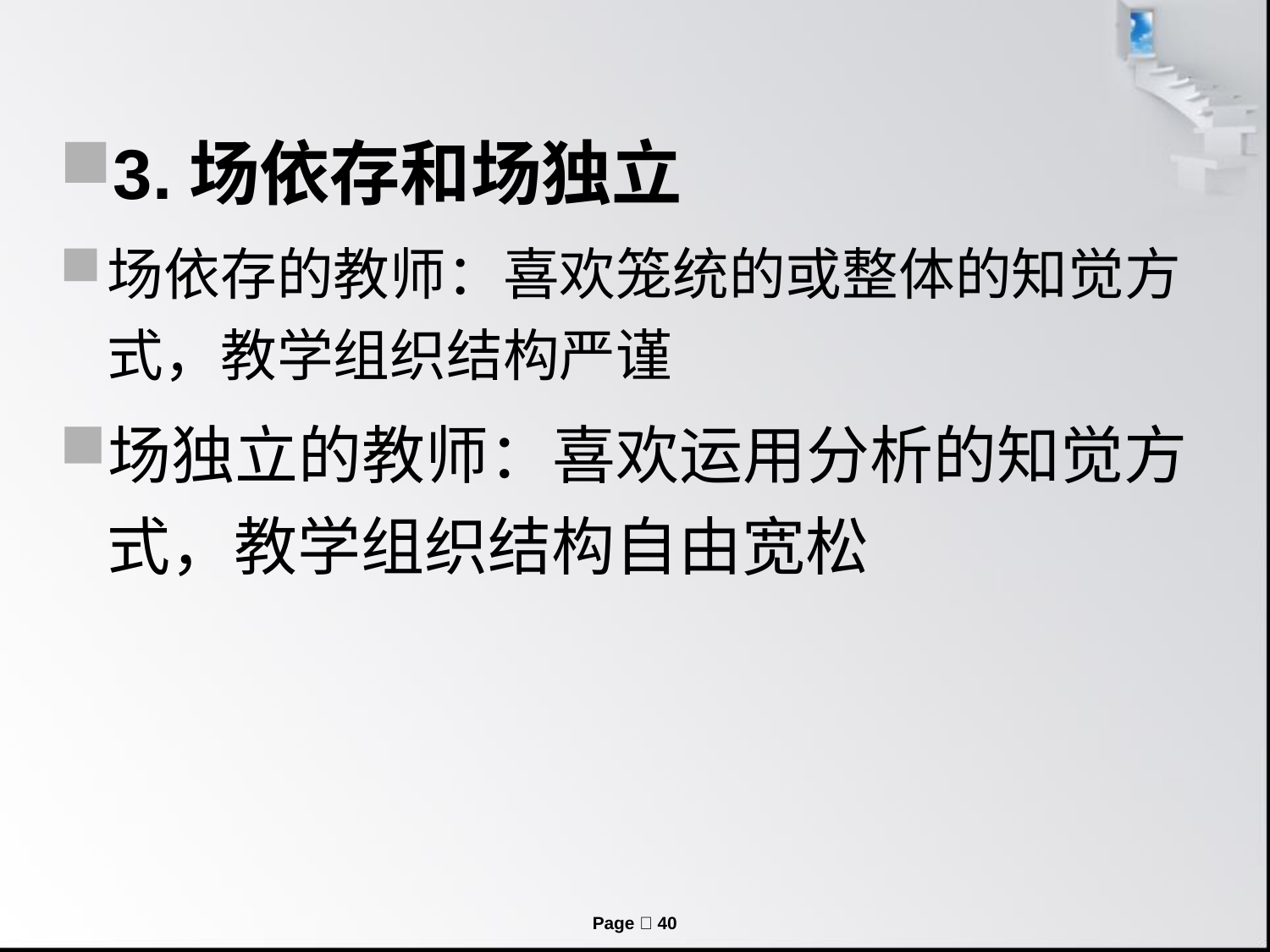

3.场依存和场独立
场依存的教师：喜欢笼统的或整体的知觉方式，教学组织结构严谨
场独立的教师：喜欢运用分析的知觉方式，教学组织结构自由宽松